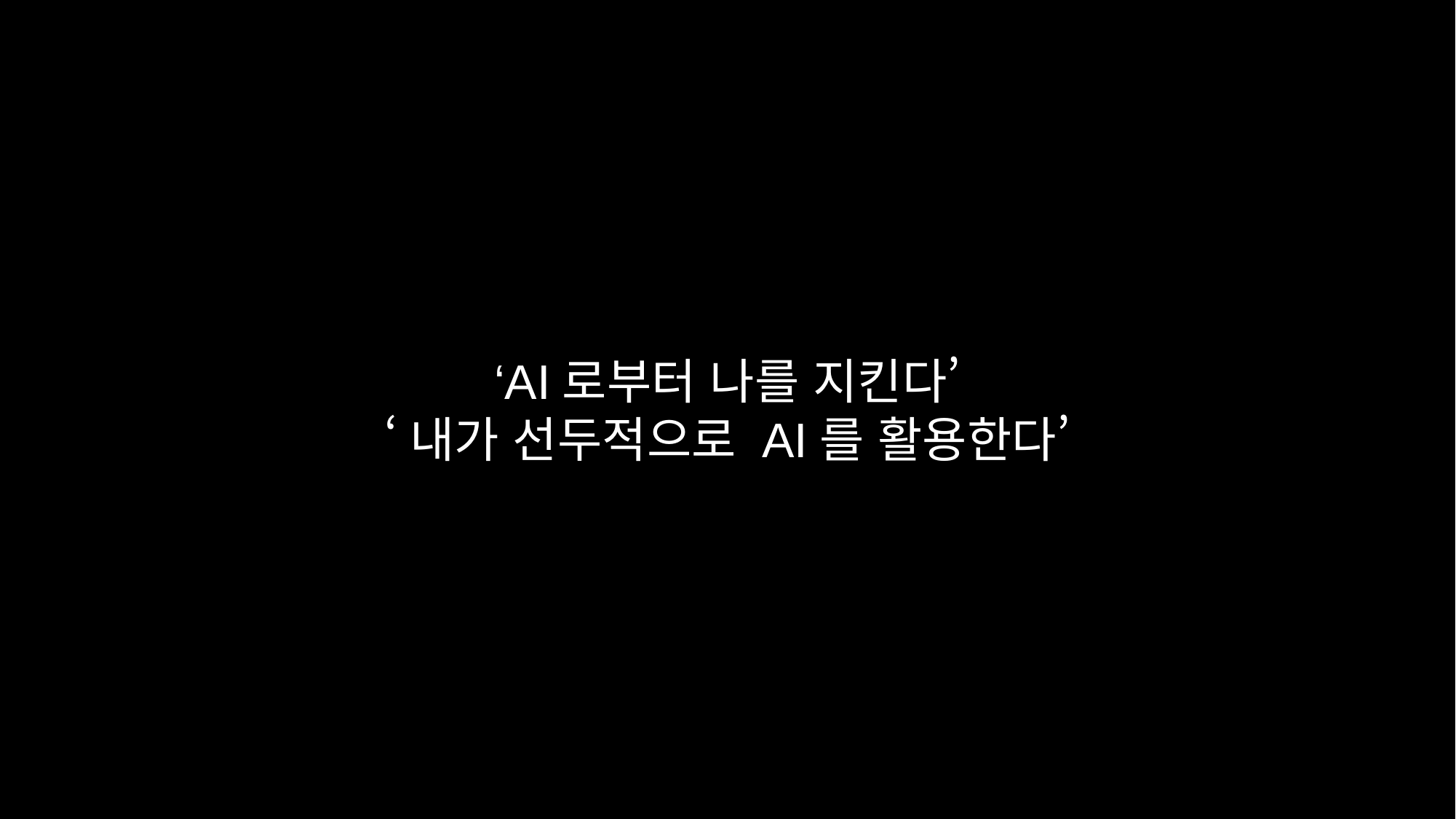

‘AI로부터 나를 지킨다’
‘내가 선두적으로 AI를 활용한다’